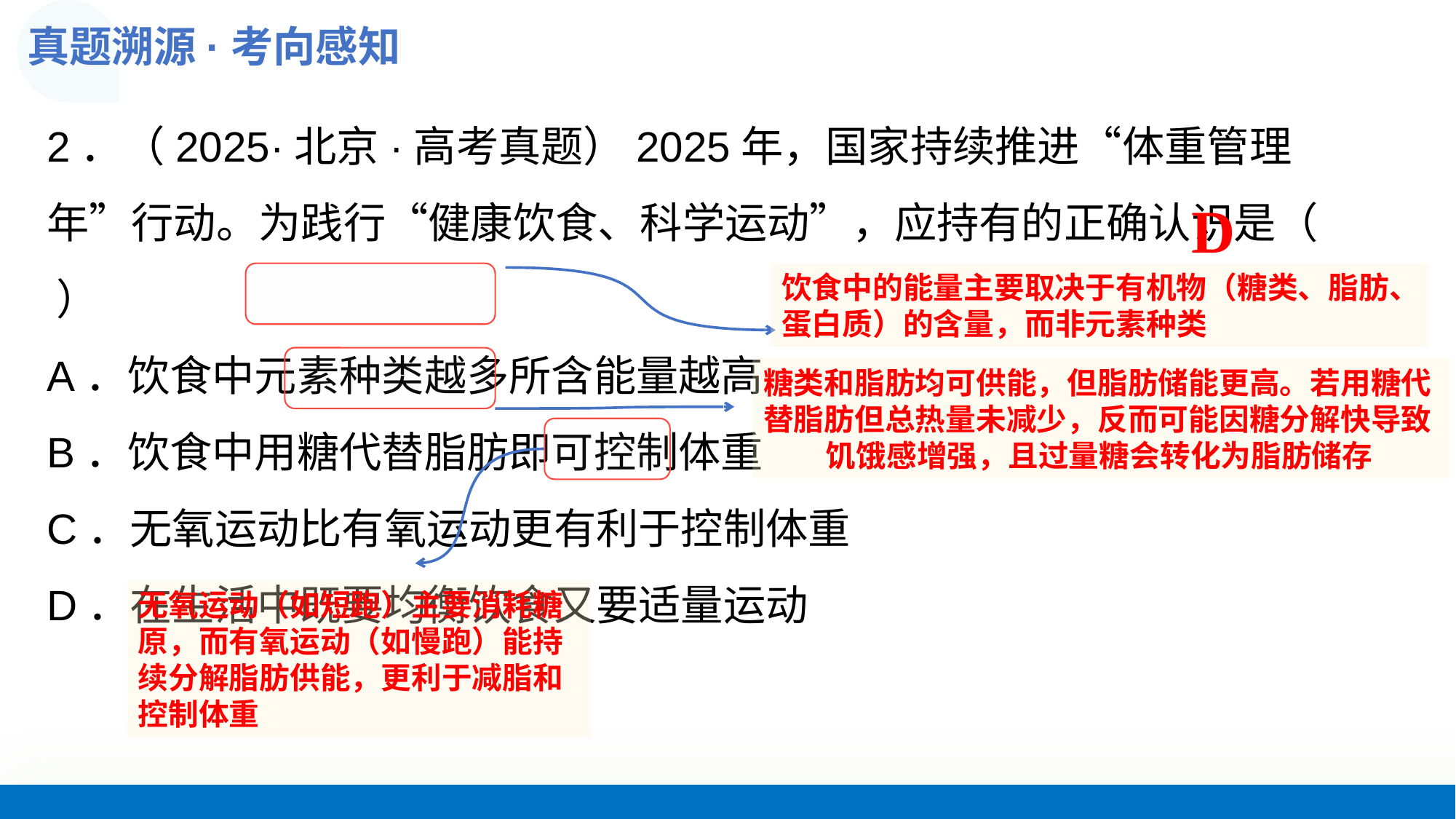

真题溯源·考向感知
2．（2025·北京·高考真题）2025年，国家持续推进“体重管理年”行动。为践行“健康饮食、科学运动”，应持有的正确认识是（    ）
A．饮食中元素种类越多所含能量越高
B．饮食中用糖代替脂肪即可控制体重
C．无氧运动比有氧运动更有利于控制体重
D．在生活中既要均衡饮食又要适量运动
D

饮食中的能量主要取决于有机物（糖类、脂肪、蛋白质）的含量，而非元素种类

糖类和脂肪均可供能，但脂肪储能更高。若用糖代替脂肪但总热量未减少，反而可能因糖分解快导致
        饥饿感增强，且过量糖会转化为脂肪储存

无氧运动（如短跑）主要消耗糖原，而有氧运动（如慢跑）能持续分解脂肪供能，更利于减脂和控制体重